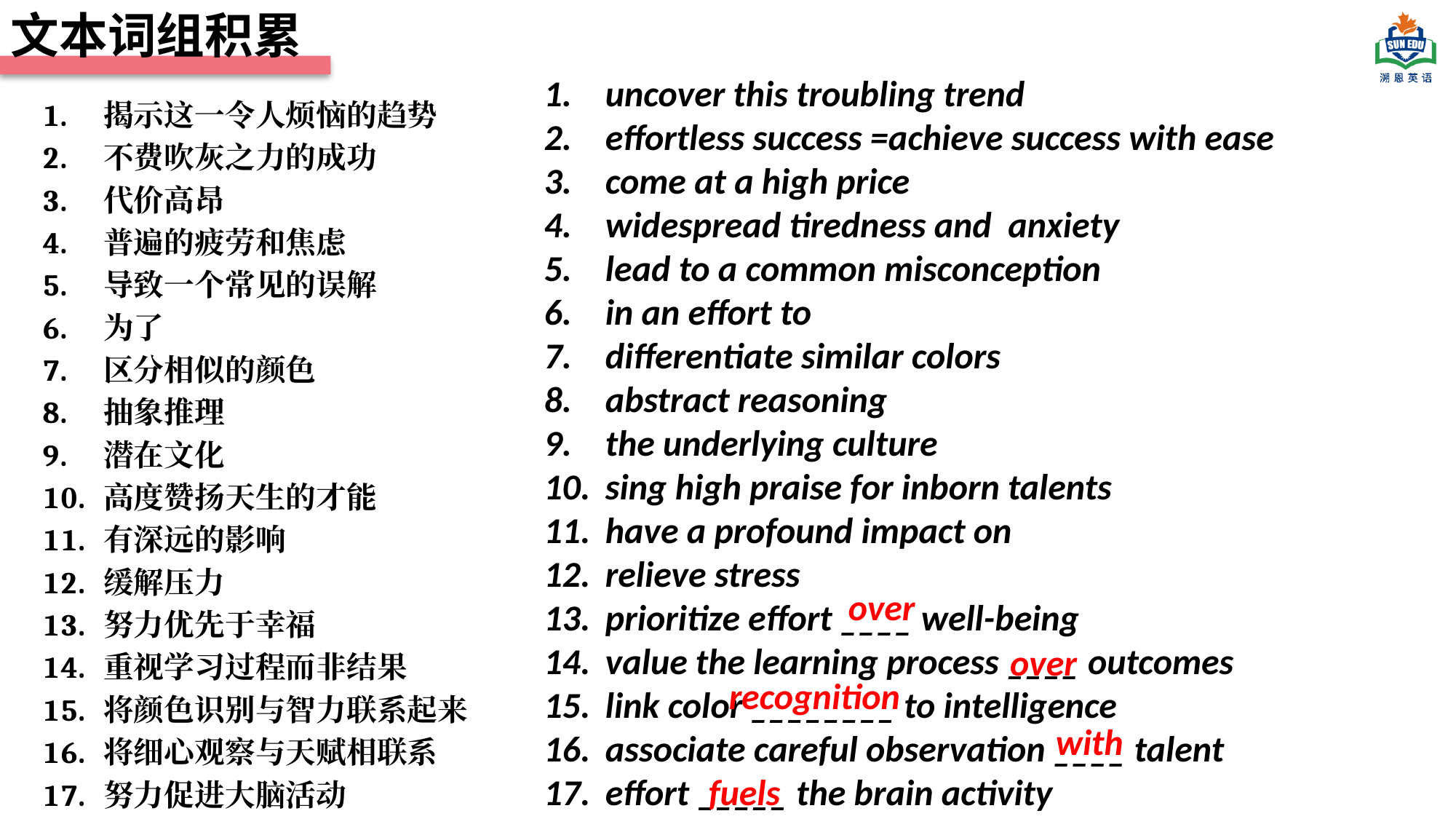

文本词组积累

uncover this troubling trend
effortless success =achieve success with ease
come at a high price
widespread tiredness and  anxiety
lead to a common misconception
in an effort to
differentiate similar colors
abstract reasoning
the underlying culture
sing high praise for inborn talents
have a profound impact on
relieve stress
prioritize effort ____ well-being
value the learning process ____ outcomes
link color ________ to intelligence
associate careful observation ____ talent
effort _____ the brain activity
揭示这一令人烦恼的趋势
不费吹灰之力的成功
代价高昂
普遍的疲劳和焦虑
导致一个常见的误解
为了
区分相似的颜色
抽象推理
潜在文化
高度赞扬天生的才能
有深远的影响
缓解压力
努力优先于幸福
重视学习过程而非结果
将颜色识别与智力联系起来
将细心观察与天赋相联系
努力促进大脑活动
over
over
recognition
with
fuels